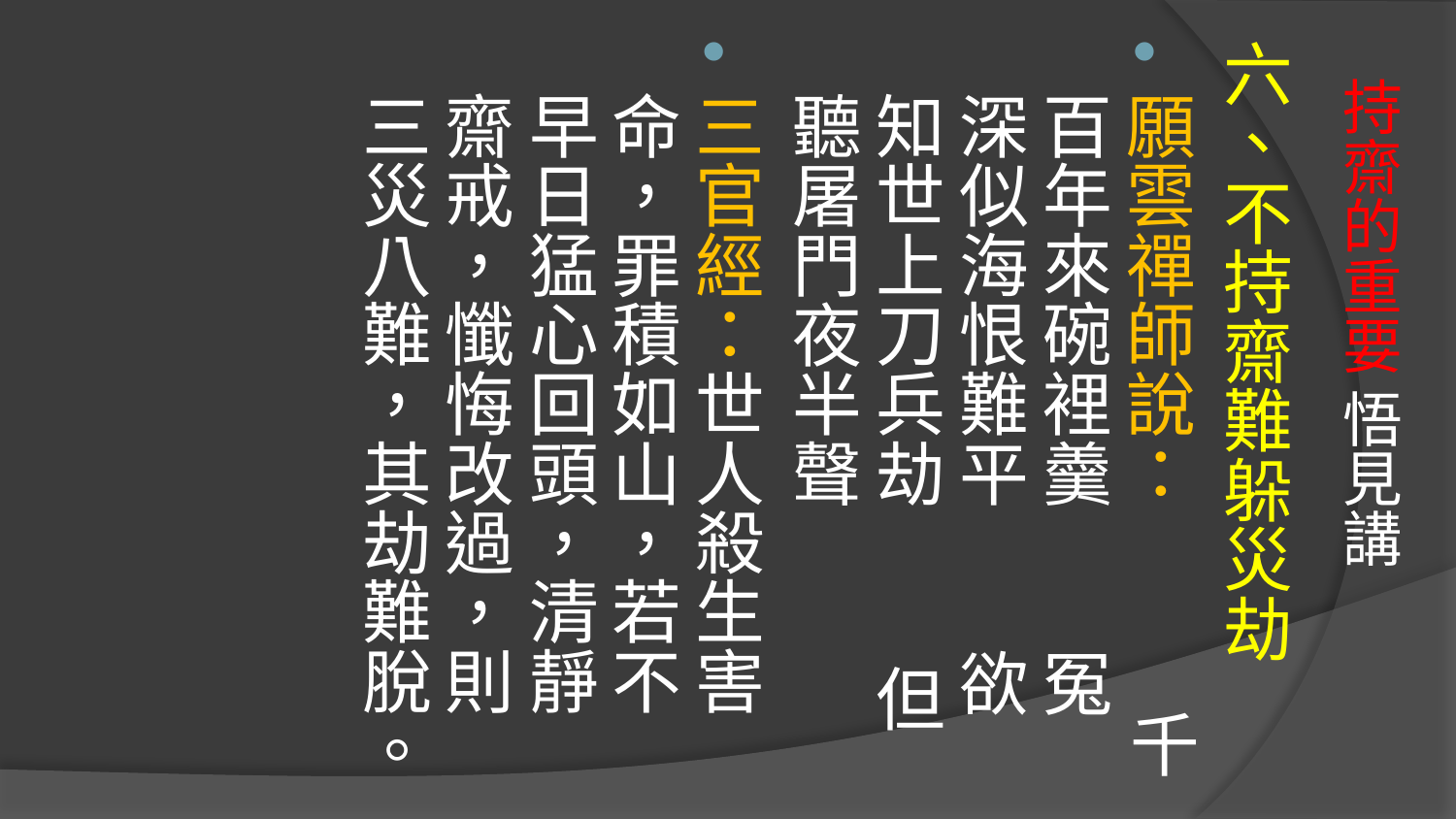

六、不持齋難躲災劫
願雲禪師說：             千百年來碗裡羹         冤深似海恨難平         欲知世上刀兵劫          但聽屠門夜半聲
三官經：世人殺生害命，罪積如山，若不早日猛心回頭，清靜齋戒，懺悔改過，則三災八難，其劫難脫。

# 持齋的重要 悟見講